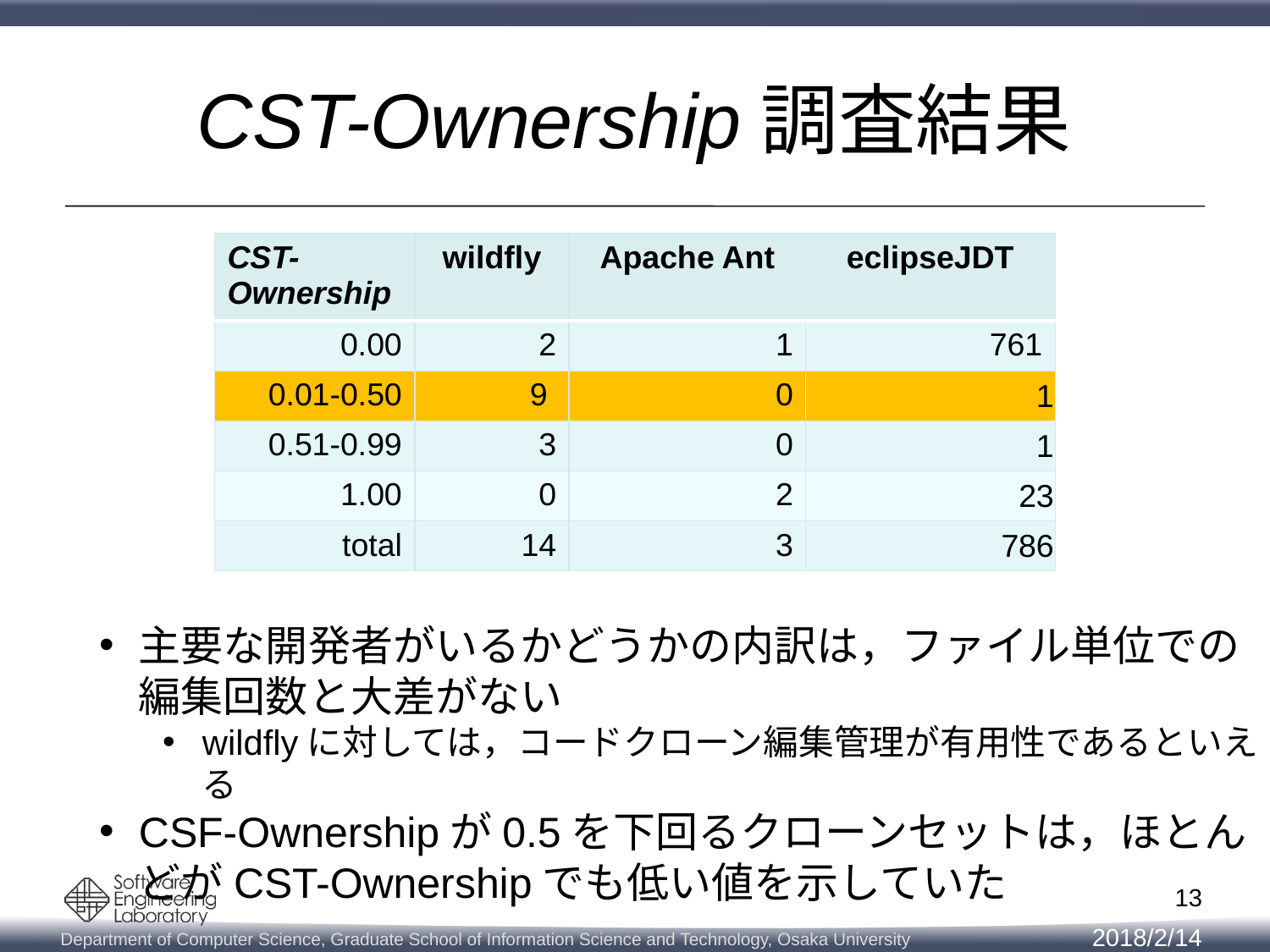

# CST-Ownership調査結果
| CST- Ownership | wildfly | Apache Ant | eclipseJDT |
| --- | --- | --- | --- |
| 0.00 | 2 | 1 | 761 |
| 0.01-0.50 | 9 | 0 | 1 |
| 0.51-0.99 | 3 | 0 | 1 |
| 1.00 | 0 | 2 | 23 |
| total | 14 | 3 | 786 |
主要な開発者がいるかどうかの内訳は，ファイル単位での編集回数と大差がない
wildflyに対しては，コードクローン編集管理が有用性であるといえる
CSF-Ownershipが0.5を下回るクローンセットは，ほとんどがCST-Ownershipでも低い値を示していた
13
2018/2/14